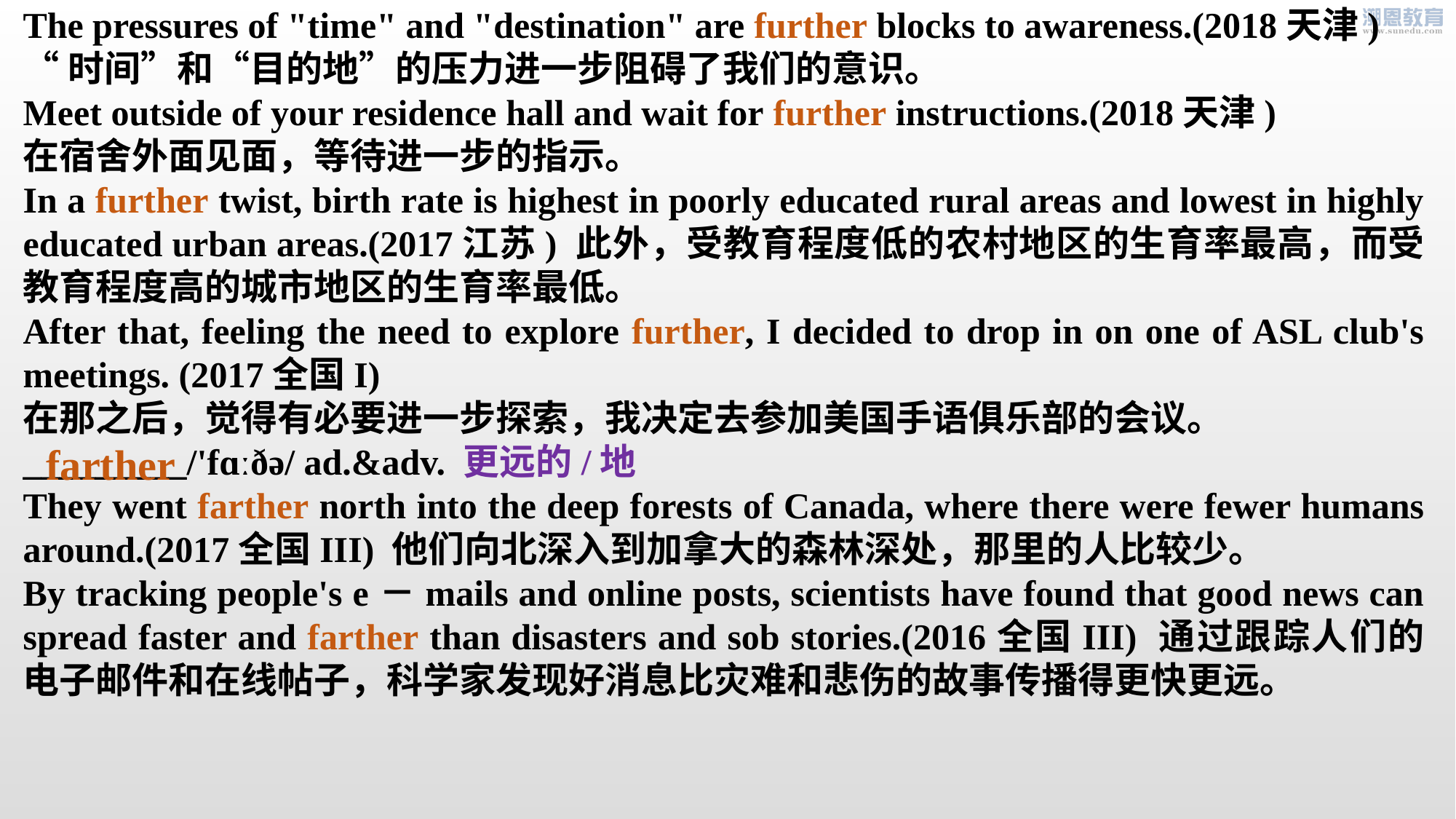

The pressures of "time" and "destination" are further blocks to awareness.(2018天津)
“时间”和“目的地”的压力进一步阻碍了我们的意识。
Meet outside of your residence hall and wait for further instructions.(2018天津)
在宿舍外面见面，等待进一步的指示。
In a further twist, birth rate is highest in poorly educated rural areas and lowest in highly educated urban areas.(2017江苏) 此外，受教育程度低的农村地区的生育率最高，而受教育程度高的城市地区的生育率最低。
After that, feeling the need to explore further, I decided to drop in on one of ASL club's meetings. (2017全国I)
在那之后，觉得有必要进一步探索，我决定去参加美国手语俱乐部的会议。
_________/'fɑːðə/ ad.&adv. 更远的/地
They went farther north into the deep forests of Canada, where there were fewer humans around.(2017全国III) 他们向北深入到加拿大的森林深处，那里的人比较少。
By tracking people's e－mails and online posts, scientists have found that good news can spread faster and farther than disasters and sob stories.(2016全国III) 通过跟踪人们的电子邮件和在线帖子，科学家发现好消息比灾难和悲伤的故事传播得更快更远。

farther